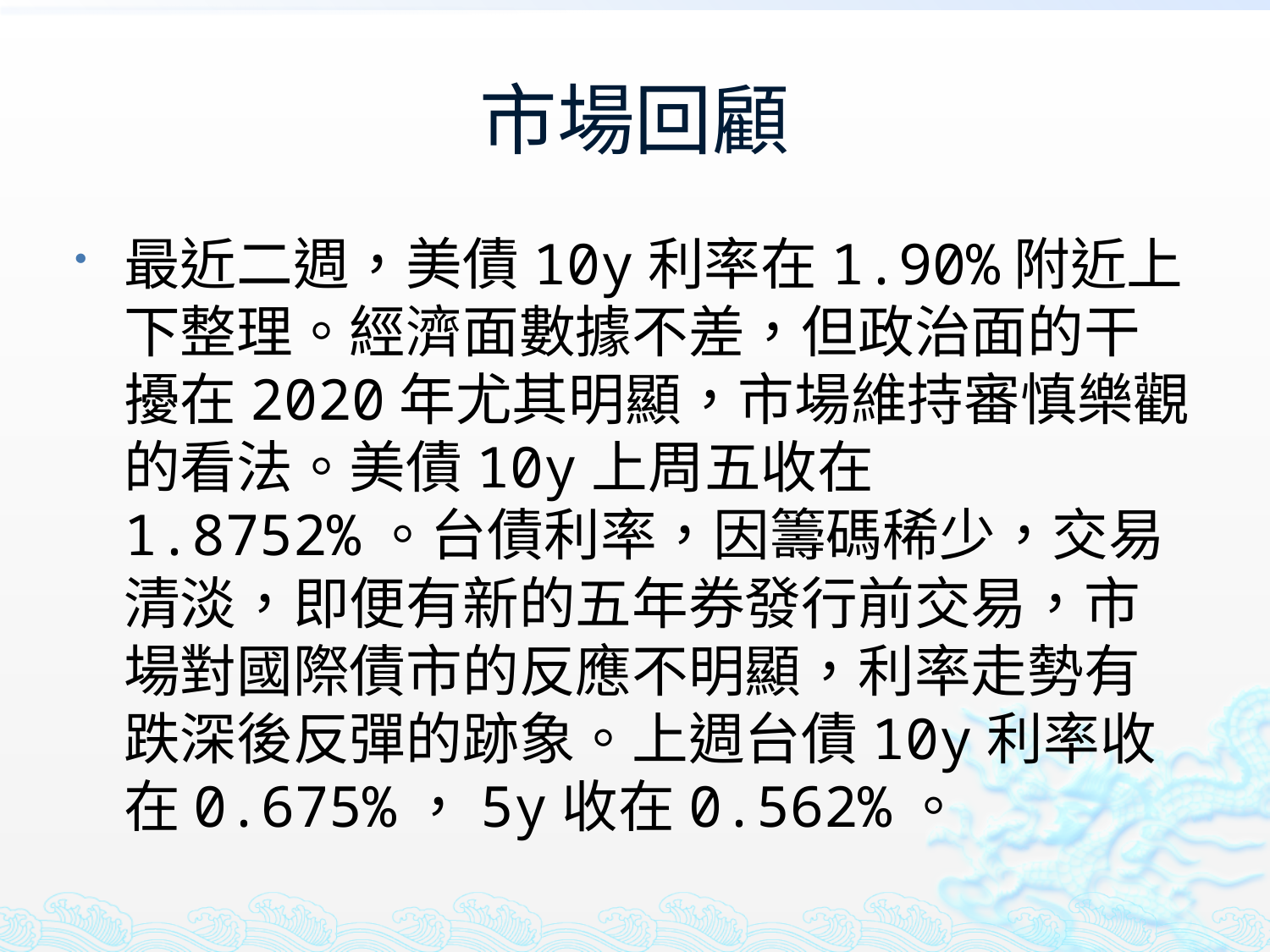

# 市場回顧
最近二週，美債10y利率在1.90%附近上下整理。經濟面數據不差，但政治面的干擾在2020年尤其明顯，市場維持審慎樂觀的看法。美債10y上周五收在1.8752%。台債利率，因籌碼稀少，交易清淡，即便有新的五年券發行前交易，市場對國際債市的反應不明顯，利率走勢有跌深後反彈的跡象。上週台債10y利率收在0.675%，5y收在0.562%。